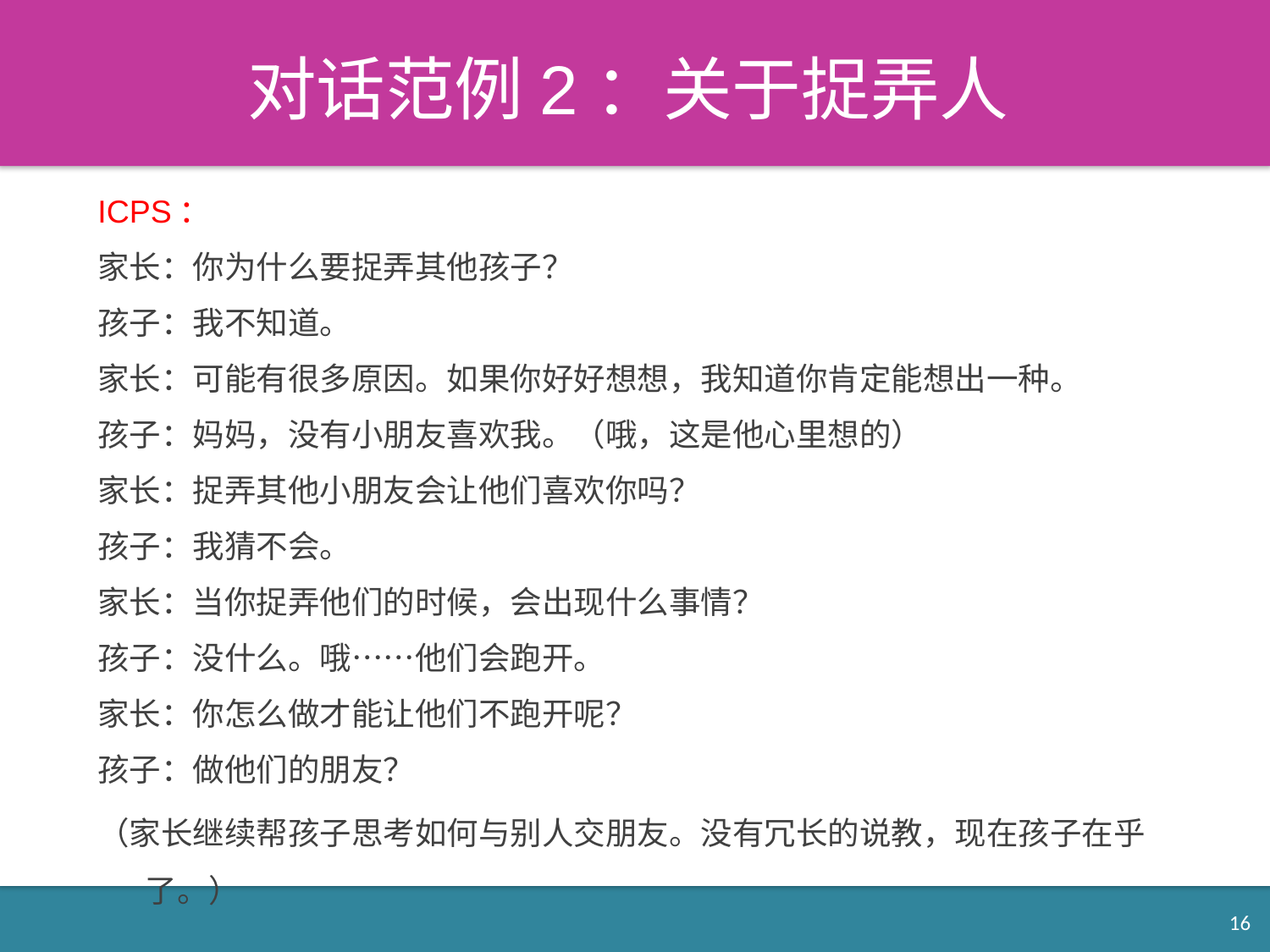

# 对话范例2：关于捉弄人
ICPS：
家长：你为什么要捉弄其他孩子？
孩子：我不知道。
家长：可能有很多原因。如果你好好想想，我知道你肯定能想出一种。
孩子：妈妈，没有小朋友喜欢我。（哦，这是他心里想的）
家长：捉弄其他小朋友会让他们喜欢你吗？
孩子：我猜不会。
家长：当你捉弄他们的时候，会出现什么事情？
孩子：没什么。哦……他们会跑开。
家长：你怎么做才能让他们不跑开呢？
孩子：做他们的朋友？
（家长继续帮孩子思考如何与别人交朋友。没有冗长的说教，现在孩子在乎了。）